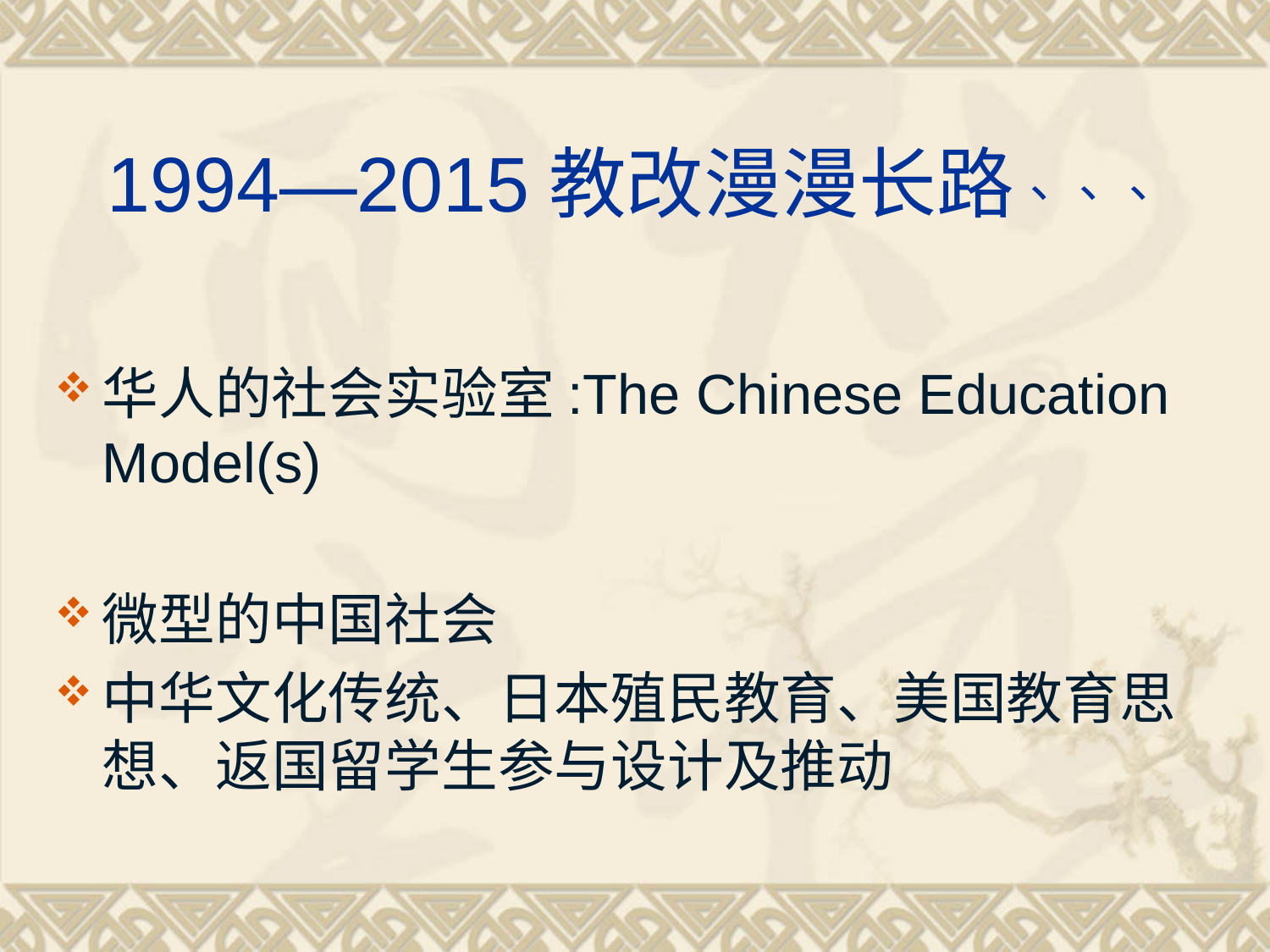

# 1994—2015教改漫漫长路、、、

华人的社会实验室:The Chinese Education Model(s)

微型的中国社会
中华文化传统、日本殖民教育、美国教育思想、返国留学生参与设计及推动